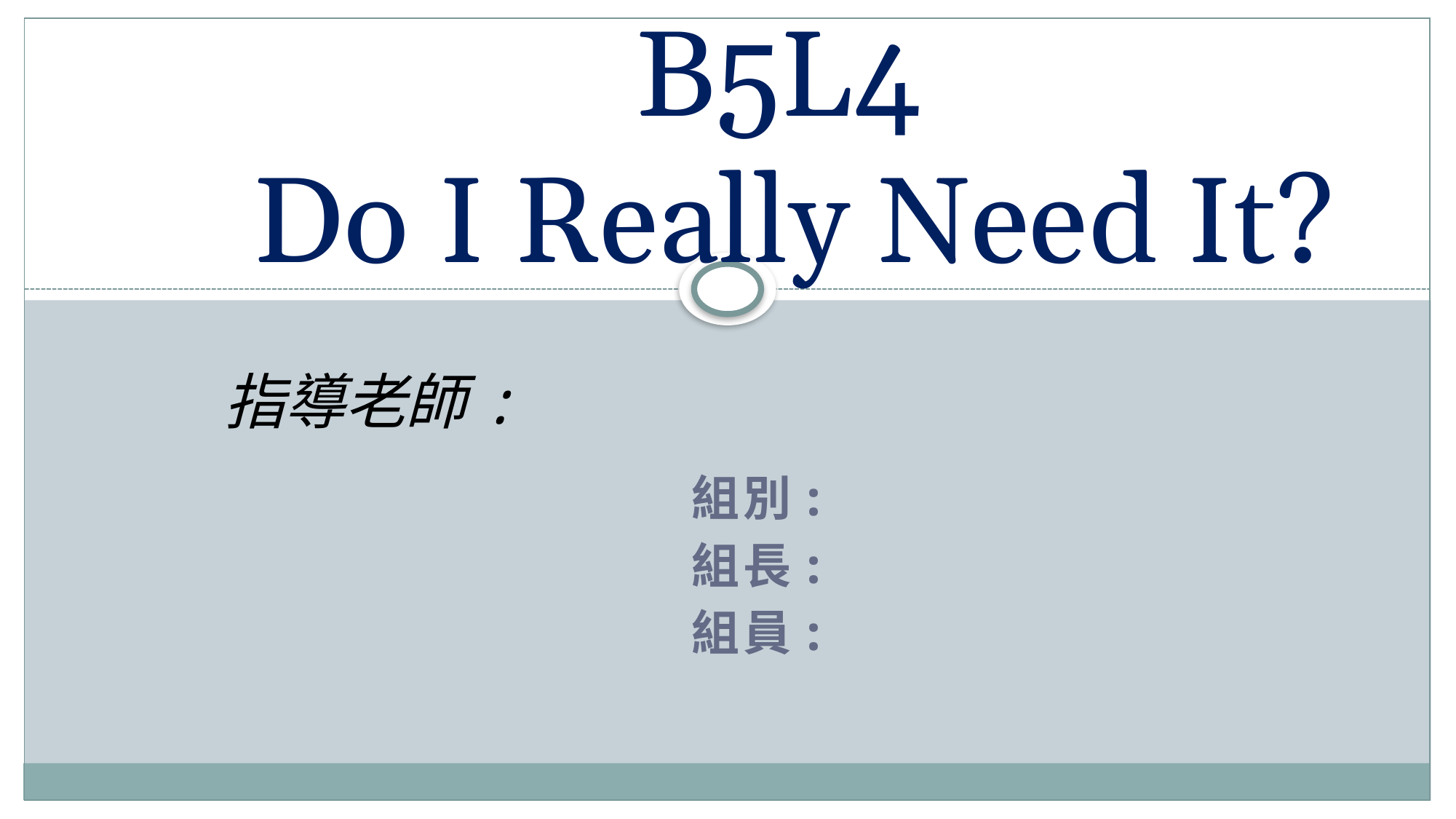

# 104-1 B5L4 Do I Really Need It?
指導老師:
組別:
組長:
組員: